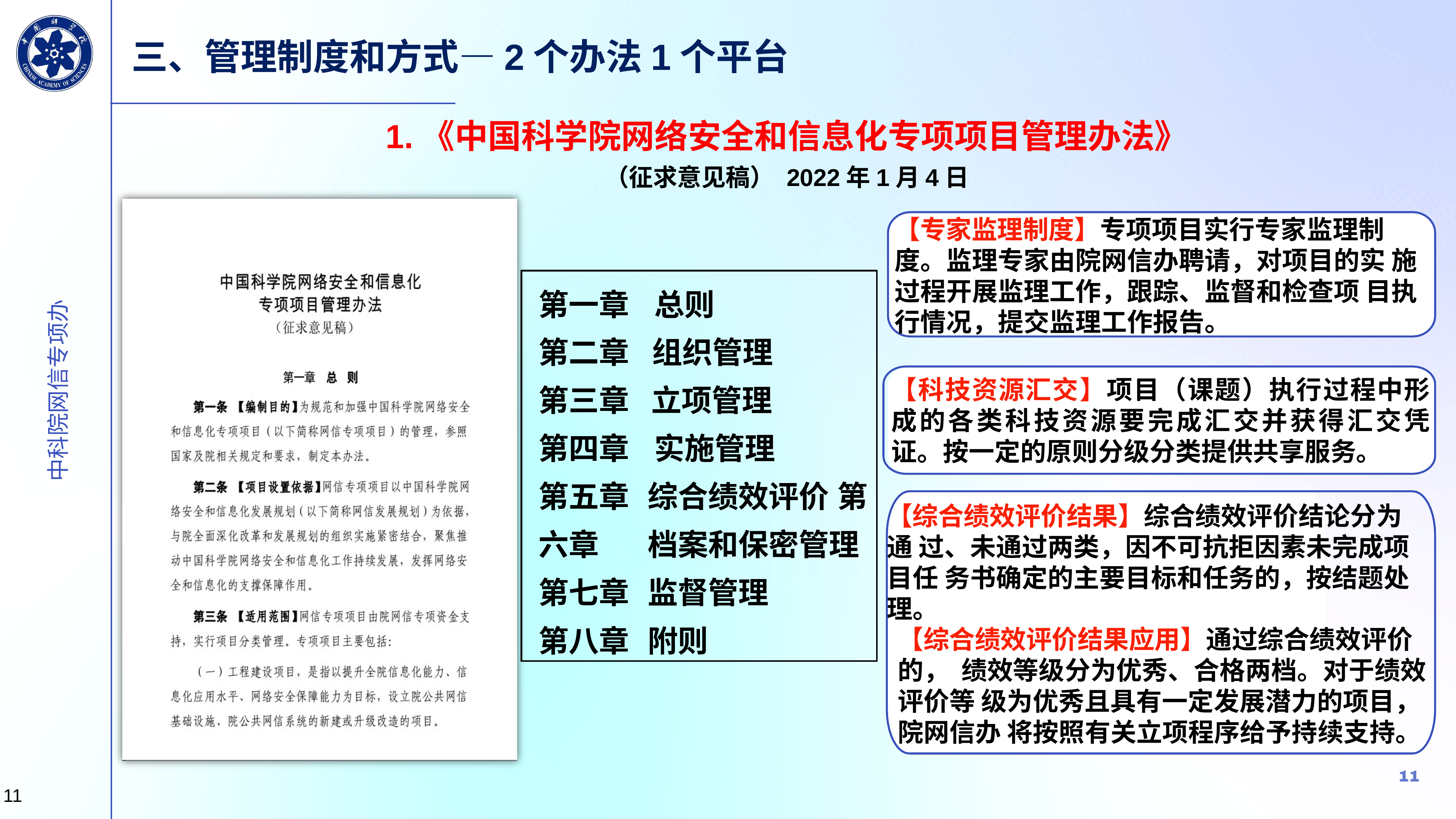

# 三、管理制度和方式—2个办法1个平台

1.《中国科学院网络安全和信息化专项项目管理办法》
（征求意见稿） 2022年1月4日

【专家监理制度】专项项目实行专家监理制 度。监理专家由院网信办聘请，对项目的实 施过程开展监理工作，跟踪、监督和检查项 目执行情况，提交监理工作报告。

第一章   总则
第二章  组织管理 第三章  立项管理 第四章   实施管理
第五章	综合绩效评价 第六章	档案和保密管理 第七章	监督管理
第八章	附则

【科技资源汇交】项目（课题）执行过程中形 成的各类科技资源要完成汇交并获得汇交凭证。按一定的原则分级分类提供共享服务。

【综合绩效评价结果】综合绩效评价结论分为通 过、未通过两类，因不可抗拒因素未完成项目任 务书确定的主要目标和任务的，按结题处理。
【综合绩效评价结果应用】通过综合绩效评价的，  绩效等级分为优秀、合格两档。对于绩效评价等 级为优秀且具有一定发展潜力的项目，院网信办 将按照有关立项程序给予持续支持。
11